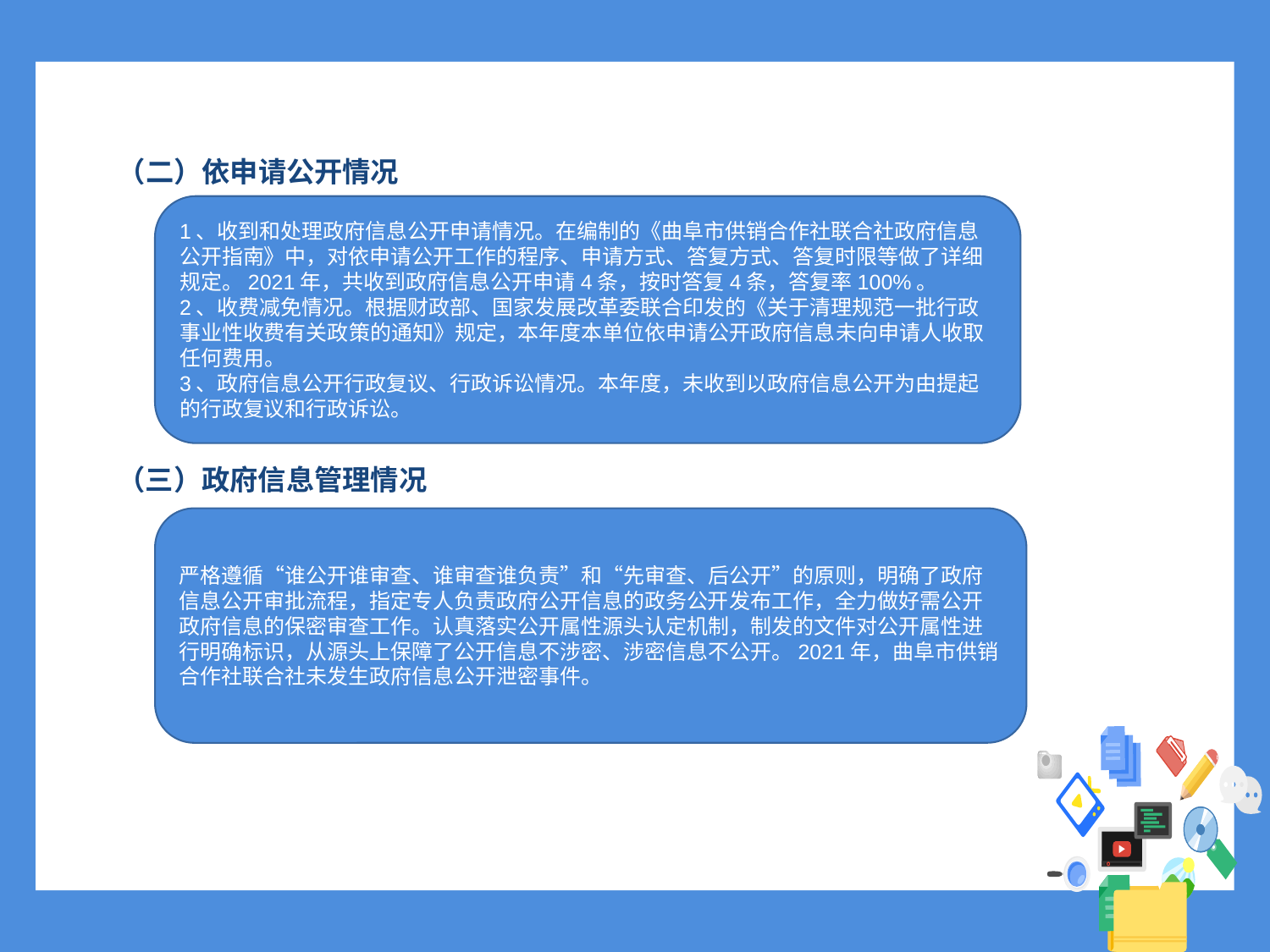

（二）依申请公开情况

1、收到和处理政府信息公开申请情况。在编制的《曲阜市供销合作社联合社政府信息公开指南》中，对依申请公开工作的程序、申请方式、答复方式、答复时限等做了详细规定。2021年，共收到政府信息公开申请4条，按时答复4条，答复率100%。
2、收费减免情况。根据财政部、国家发展改革委联合印发的《关于清理规范一批行政事业性收费有关政策的通知》规定，本年度本单位依申请公开政府信息未向申请人收取任何费用。
3、政府信息公开行政复议、行政诉讼情况。本年度，未收到以政府信息公开为由提起的行政复议和行政诉讼。
（三）政府信息管理情况
严格遵循“谁公开谁审查、谁审查谁负责”和“先审查、后公开”的原则，明确了政府信息公开审批流程，指定专人负责政府公开信息的政务公开发布工作，全力做好需公开政府信息的保密审查工作。认真落实公开属性源头认定机制，制发的文件对公开属性进行明确标识，从源头上保障了公开信息不涉密、涉密信息不公开。2021年，曲阜市供销合作社联合社未发生政府信息公开泄密事件。